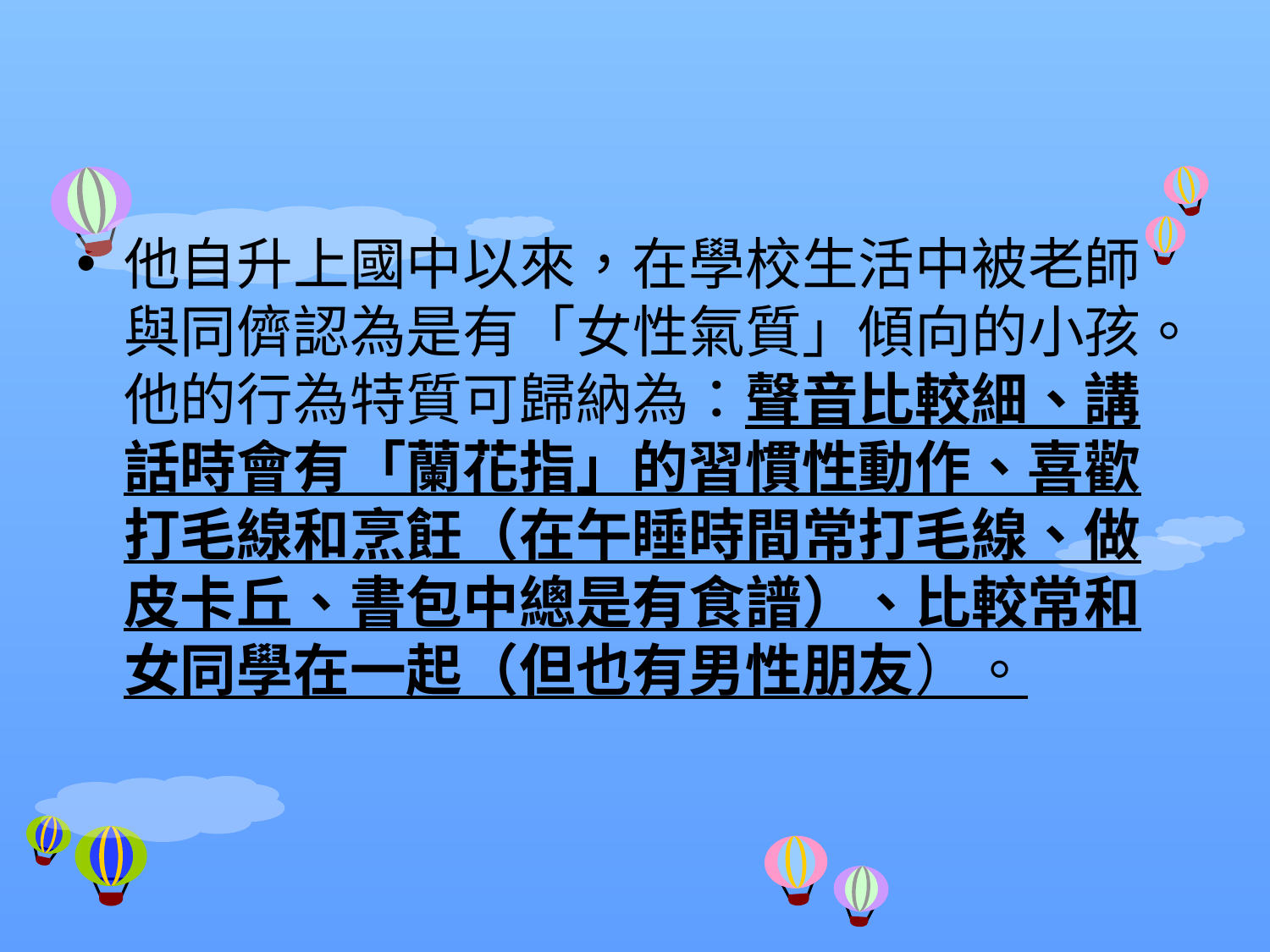

#
他自升上國中以來，在學校生活中被老師與同儕認為是有「女性氣質」傾向的小孩。他的行為特質可歸納為：聲音比較細、講話時會有「蘭花指」的習慣性動作、喜歡打毛線和烹飪（在午睡時間常打毛線、做皮卡丘、書包中總是有食譜）、比較常和女同學在一起（但也有男性朋友）。